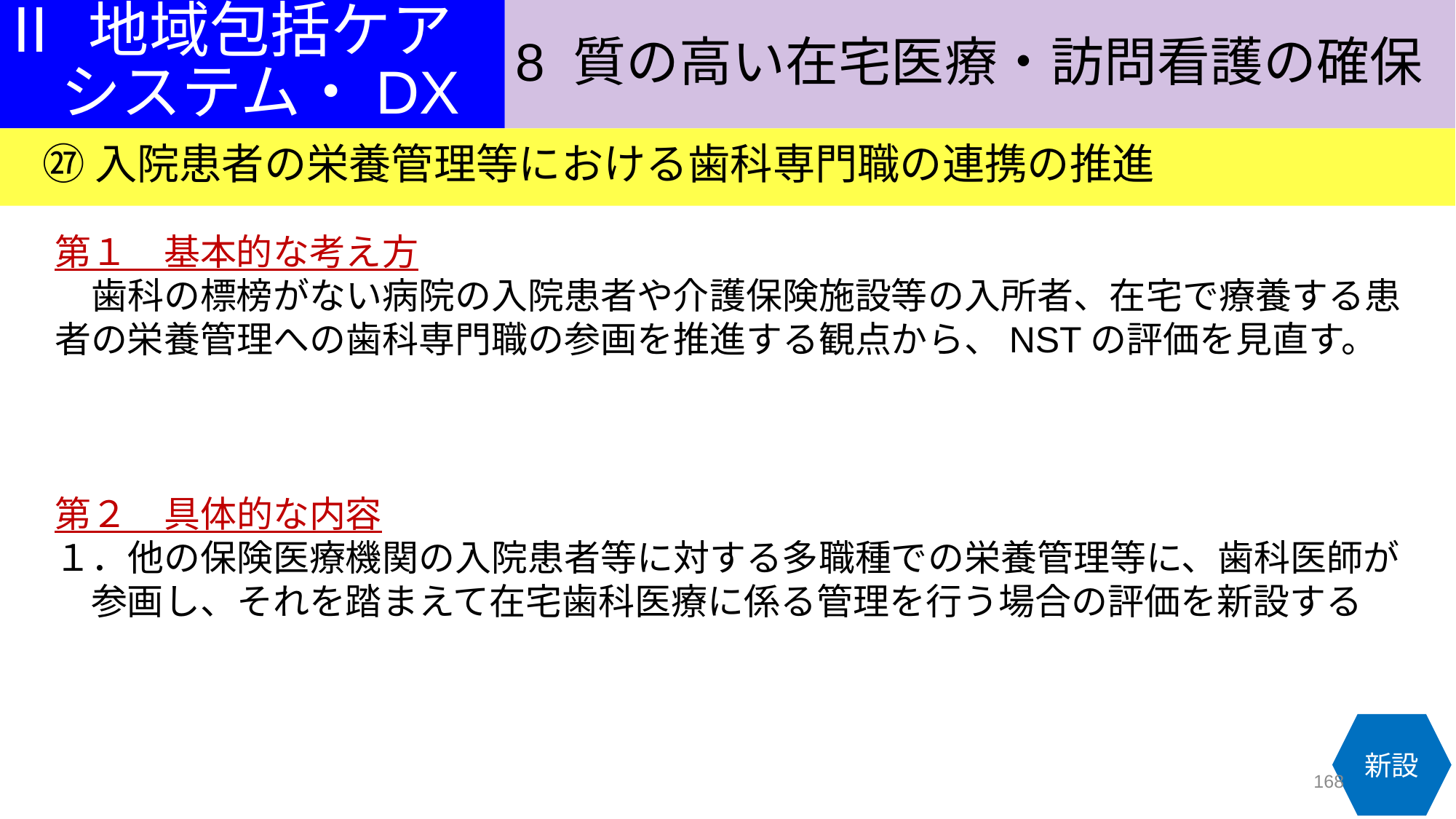

8 質の高い在宅医療・訪問看護の確保
Ⅱ 地域包括ケア
　システム・DX
㉗ 入院患者の栄養管理等における歯科専門職の連携の推進
第１　基本的な考え方
　歯科の標榜がない病院の入院患者や介護保険施設等の入所者、在宅で療養する患者の栄養管理への歯科専門職の参画を推進する観点から、NSTの評価を見直す。

第２　具体的な内容
１．他の保険医療機関の入院患者等に対する多職種での栄養管理等に、歯科医師が
　参画し、それを踏まえて在宅歯科医療に係る管理を行う場合の評価を新設する
新設
168